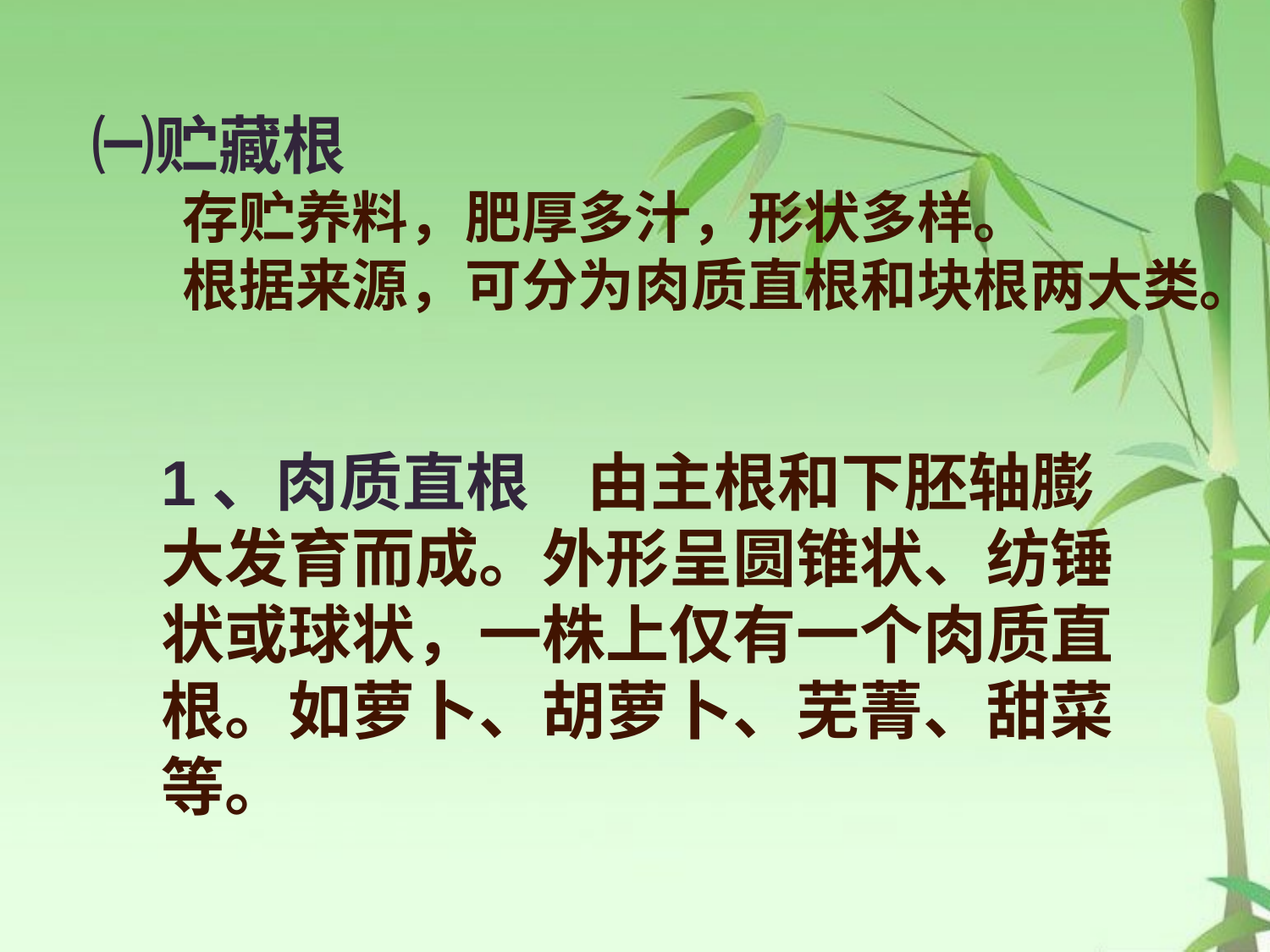

㈠贮藏根
      存贮养料，肥厚多汁，形状多样。
      根据来源，可分为肉质直根和块根两大类。

1、肉质直根    由主根和下胚轴膨大发育而成。外形呈圆锥状、纺锤状或球状，一株上仅有一个肉质直根。如萝卜、胡萝卜、芜菁、甜菜等。